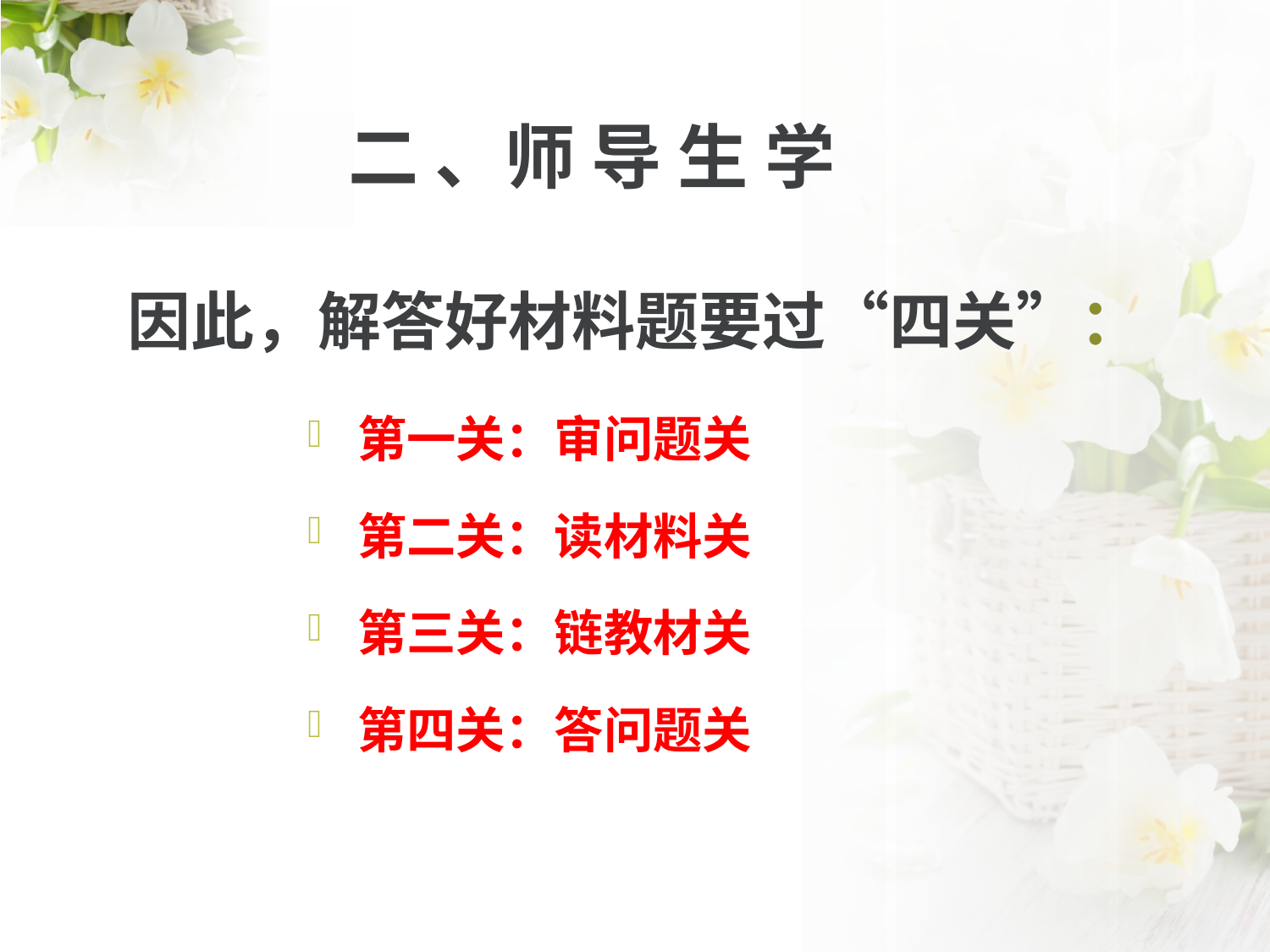

二 、师 导 生 学
因此，解答好材料题要过“四关”：
第一关：审问题关
第二关：读材料关
第三关：链教材关
第四关：答问题关